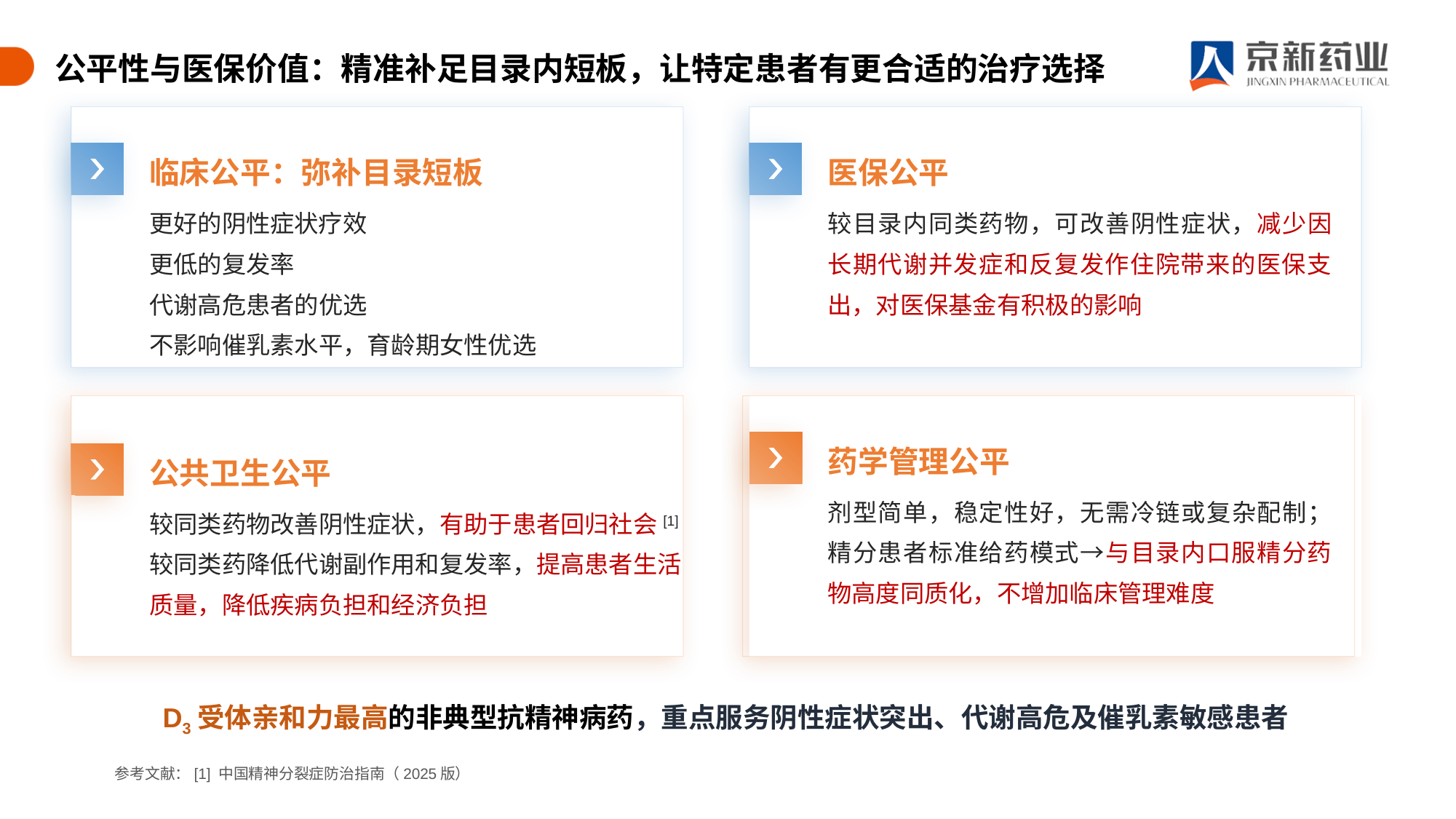

公平性与医保价值：精准补足目录内短板，让特定患者有更合适的治疗选择

临床公平：弥补目录短板
医保公平

较目录内同类药物，可改善阴性症状，减少因长期代谢并发症和反复发作住院带来的医保支出，对医保基金有积极的影响
更好的阴性症状疗效
更低的复发率
代谢高危患者的优选
不影响催乳素水平，育龄期女性优选

药学管理公平

公共卫生公平

剂型简单，稳定性好，无需冷链或复杂配制；精分患者标准给药模式→与目录内口服精分药物高度同质化，不增加临床管理难度
较同类药物改善阴性症状，有助于患者回归社会[1]
较同类药降低代谢副作用和复发率，提高患者生活质量，降低疾病负担和经济负担
D3受体亲和力最高的非典型抗精神病药，重点服务阴性症状突出、代谢高危及催乳素敏感患者
参考文献：[1] 中国精神分裂症防治指南（2025版）